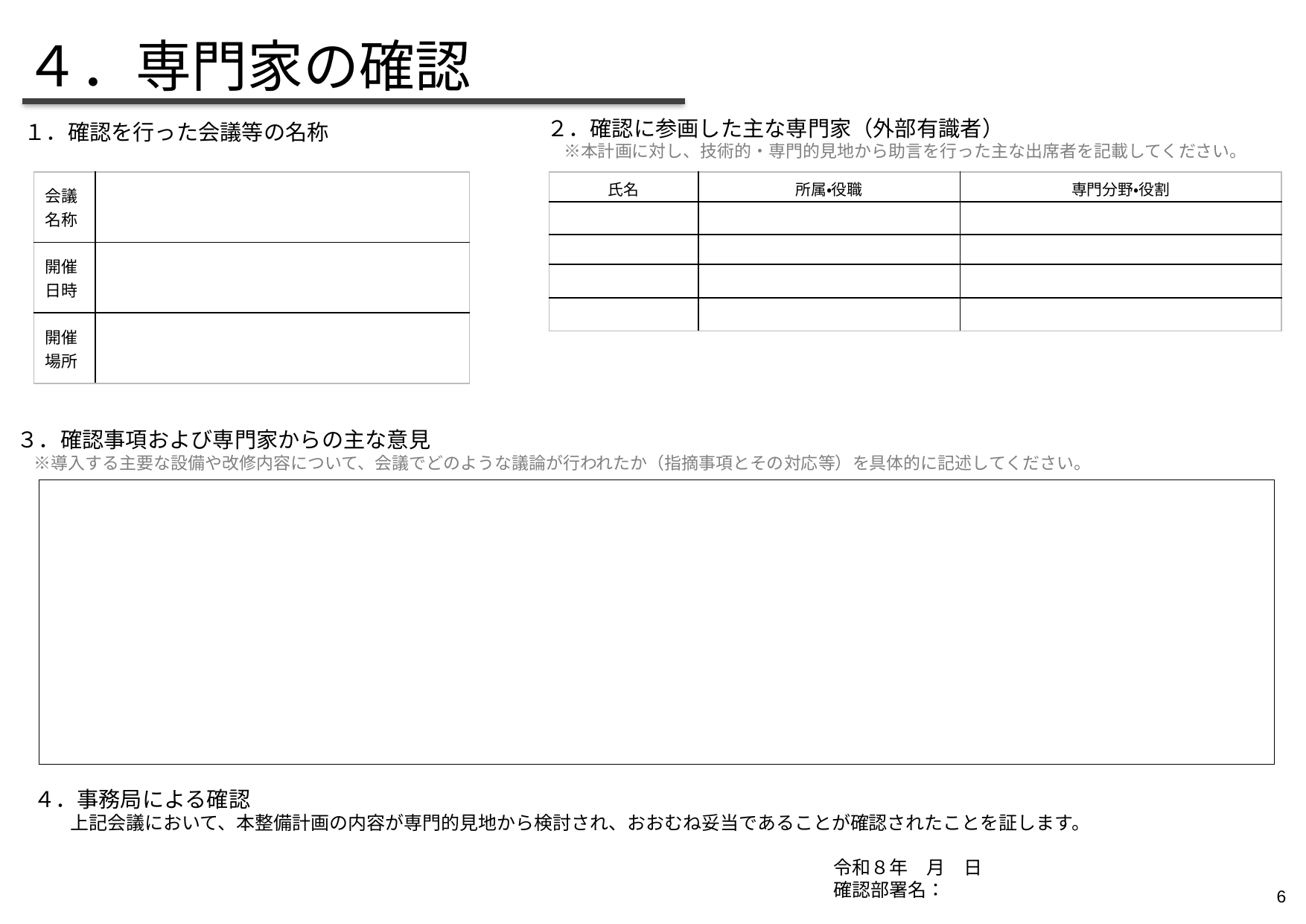

４．専門家の確認
２．確認に参画した主な専門家（外部有識者）
　※本計画に対し、技術的・専門的見地から助言を行った主な出席者を記載してください。
１．確認を行った会議等の名称

| 会議名称 |  |
| --- | --- |
| 開催日時 |  |
| 開催場所 |  |
| 氏名 | 所属・役職 | 専門分野・役割 |
| --- | --- | --- |
|  |  |  |
|  |  |  |
|  |  |  |
|  |  |  |
３．確認事項および専門家からの主な意見
　※導入する主要な設備や改修内容について、会議でどのような議論が行われたか（指摘事項とその対応等）を具体的に記述してください。

４．事務局による確認
　　上記会議において、本整備計画の内容が専門的見地から検討され、おおむね妥当であることが確認されたことを証します。

令和８年　月　日
確認部署名：